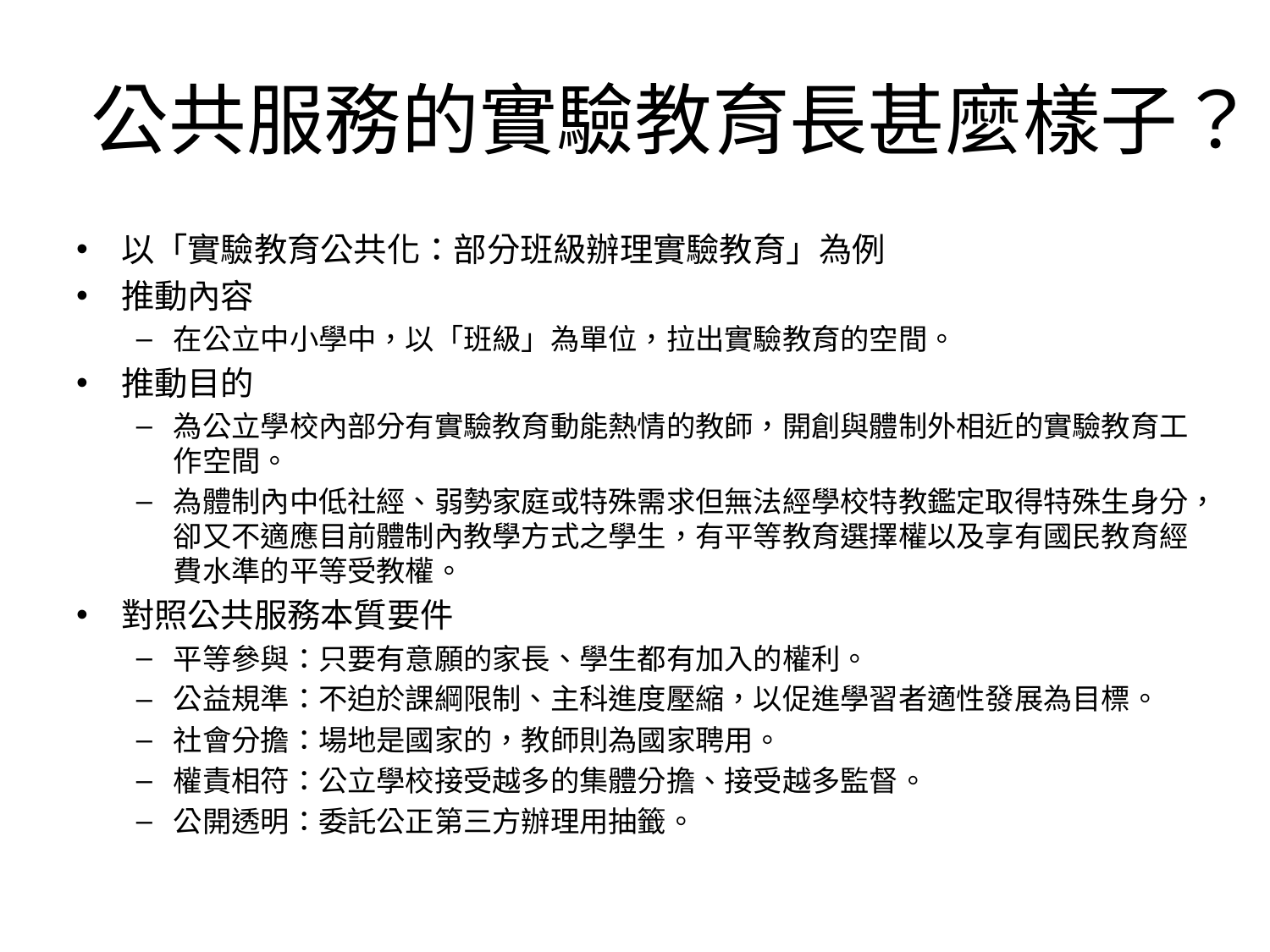

# 公共服務的實驗教育長甚麼樣子？
以「實驗教育公共化：部分班級辦理實驗教育」為例
推動內容
在公立中小學中，以「班級」為單位，拉出實驗教育的空間。
推動目的
為公立學校內部分有實驗教育動能熱情的教師，開創與體制外相近的實驗教育工作空間。
為體制內中低社經、弱勢家庭或特殊需求但無法經學校特教鑑定取得特殊生身分，卻又不適應目前體制內教學方式之學生，有平等教育選擇權以及享有國民教育經費水準的平等受教權。
對照公共服務本質要件
平等參與：只要有意願的家長、學生都有加入的權利。
公益規準：不迫於課綱限制、主科進度壓縮，以促進學習者適性發展為目標。
社會分擔：場地是國家的，教師則為國家聘用。
權責相符：公立學校接受越多的集體分擔、接受越多監督。
公開透明：委託公正第三方辦理用抽籤。